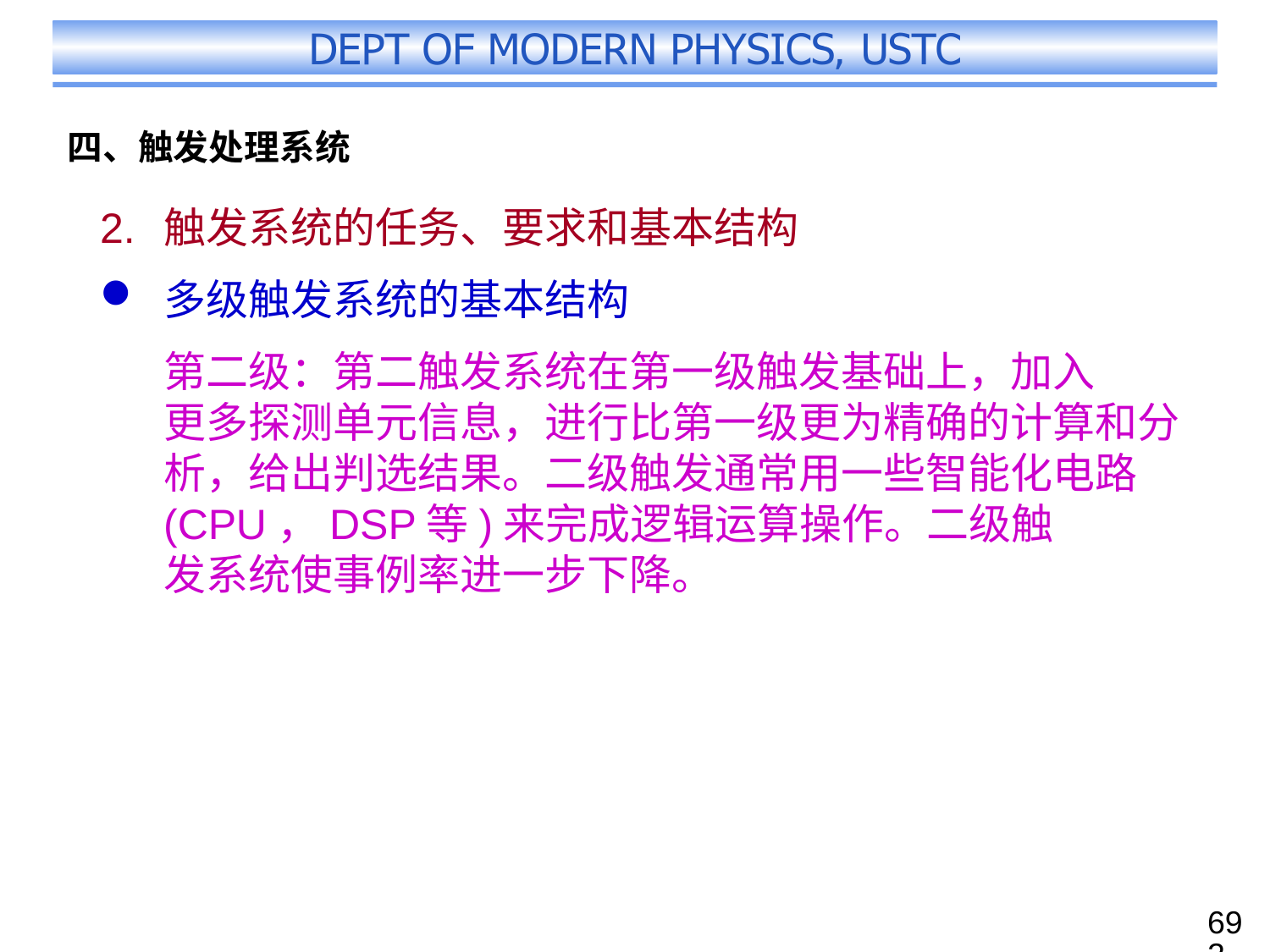

# 四、触发处理系统
触发系统的任务、要求和基本结构
多级触发系统的基本结构
	第二级：第二触发系统在第一级触发基础上，加入	更多探测单元信息，进行比第一级更为精确的计算和分析，给出判选结果。二级触发通常用一些智能化电路(CPU，DSP等)来完成逻辑运算操作。二级触	发系统使事例率进一步下降。
692